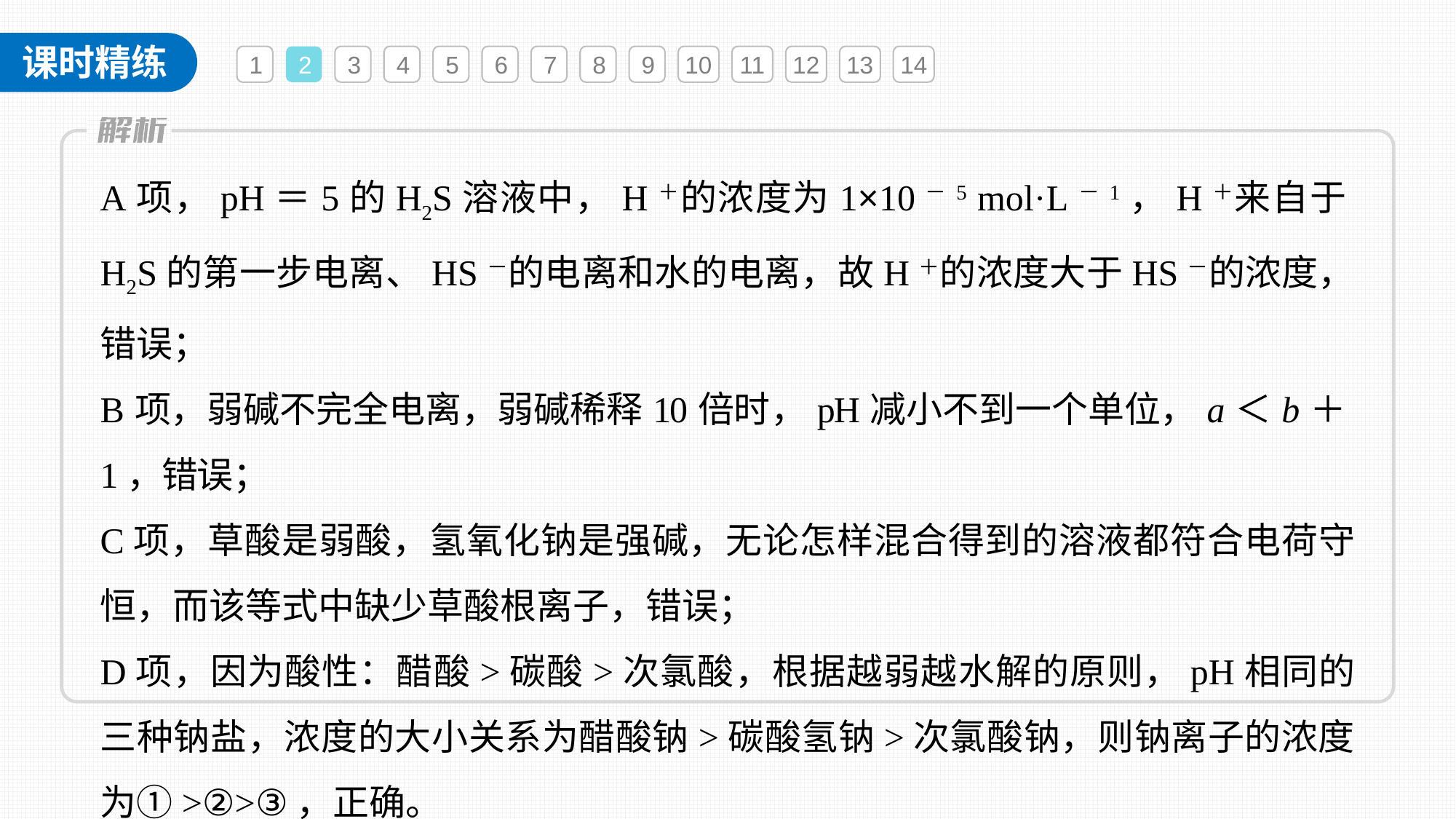

1
2
3
4
5
6
7
8
9
10
11
12
13
14

A项，pH＝5的H2S溶液中，H＋的浓度为1×10－5 mol·L－1，H＋来自于H2S的第一步电离、HS－的电离和水的电离，故H＋的浓度大于HS－的浓度，错误；
B项，弱碱不完全电离，弱碱稀释10倍时，pH减小不到一个单位，a＜b＋1，错误；
C项，草酸是弱酸，氢氧化钠是强碱，无论怎样混合得到的溶液都符合电荷守恒，而该等式中缺少草酸根离子，错误；
D项，因为酸性：醋酸>碳酸>次氯酸，根据越弱越水解的原则，pH相同的三种钠盐，浓度的大小关系为醋酸钠>碳酸氢钠>次氯酸钠，则钠离子的浓度为①>②>③，正确。